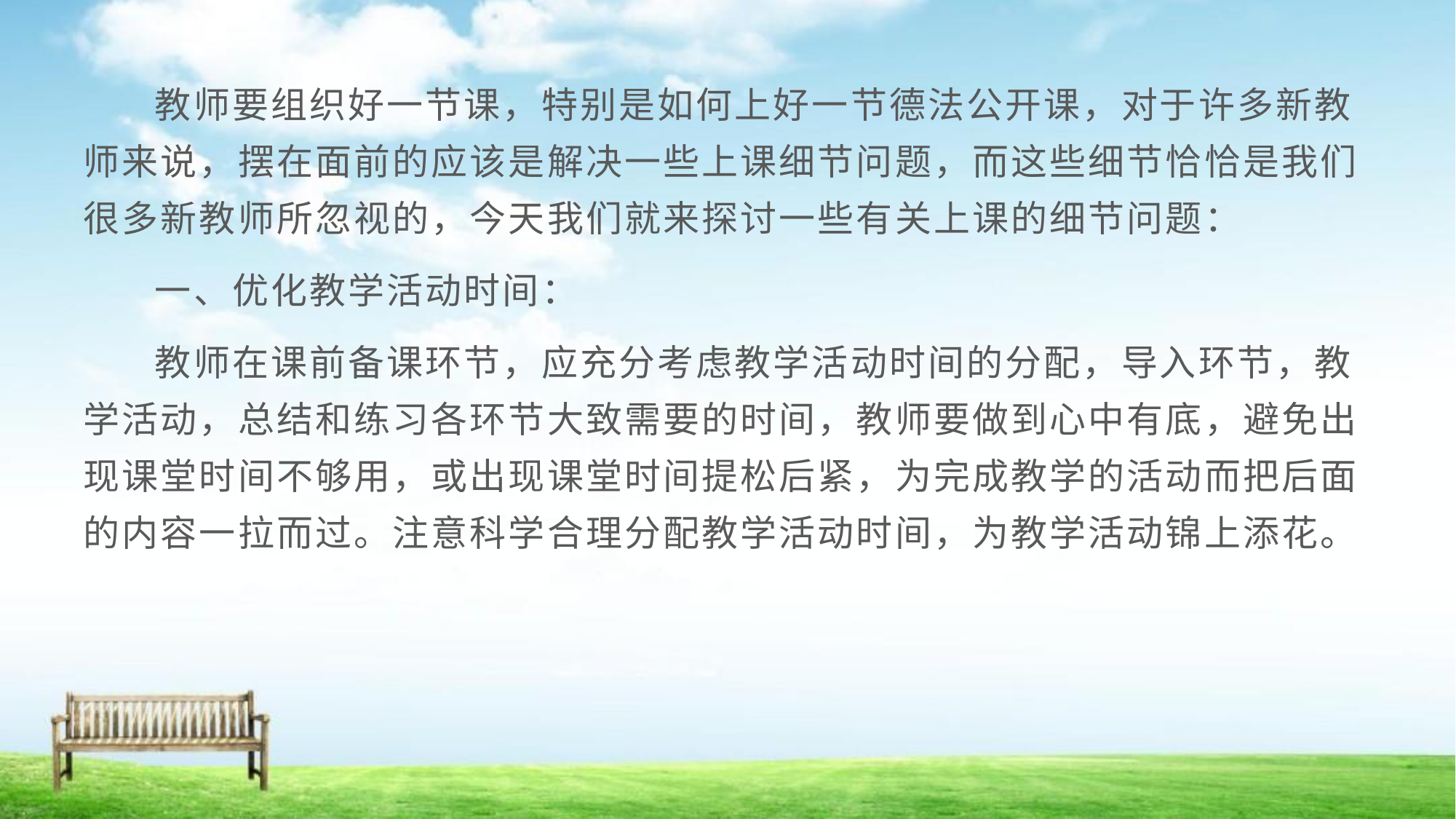

教师要组织好一节课，特别是如何上好一节德法公开课，对于许多新教师来说，摆在面前的应该是解决一些上课细节问题，而这些细节恰恰是我们很多新教师所忽视的，今天我们就来探讨一些有关上课的细节问题：
      一、优化教学活动时间：
      教师在课前备课环节，应充分考虑教学活动时间的分配，导入环节，教学活动，总结和练习各环节大致需要的时间，教师要做到心中有底，避免出现课堂时间不够用，或出现课堂时间提松后紧，为完成教学的活动而把后面的内容一拉而过。注意科学合理分配教学活动时间，为教学活动锦上添花。